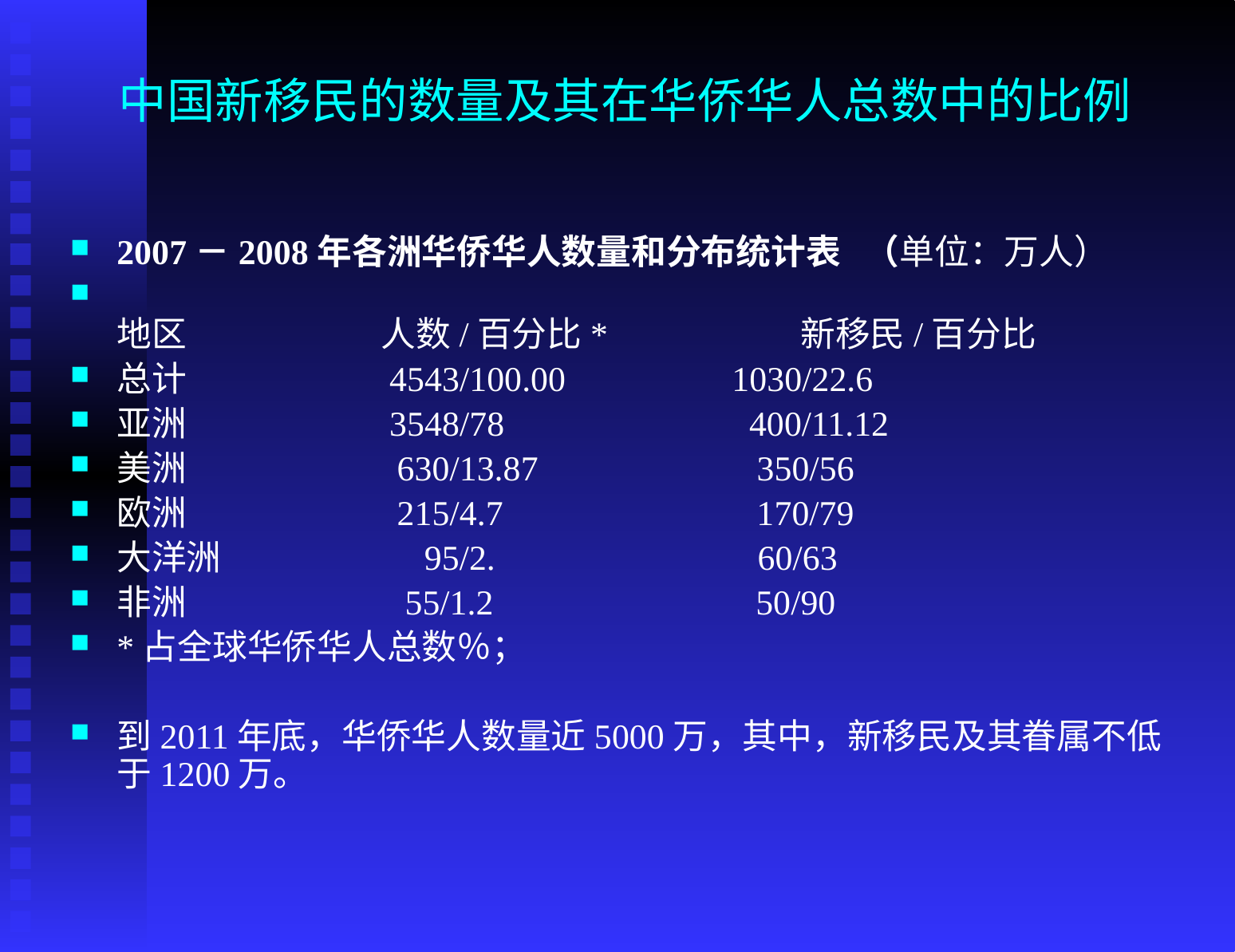

# 中国新移民的数量及其在华侨华人总数中的比例
2007－2008年各洲华侨华人数量和分布统计表   （单位：万人）
地区                         人数/百分比*                     新移民/百分比
总计                         4543/100.00                   1030/22.6
亚洲                         3548/78                            400/11.12
美洲                          630/13.87                         350/56
欧洲                          215/4.7                             170/79
大洋洲                         95/2.                              60/63
非洲                           55/1.2                              50/90
*占全球华侨华人总数％；

到2011年底，华侨华人数量近5000万，其中，新移民及其眷属不低于1200万。